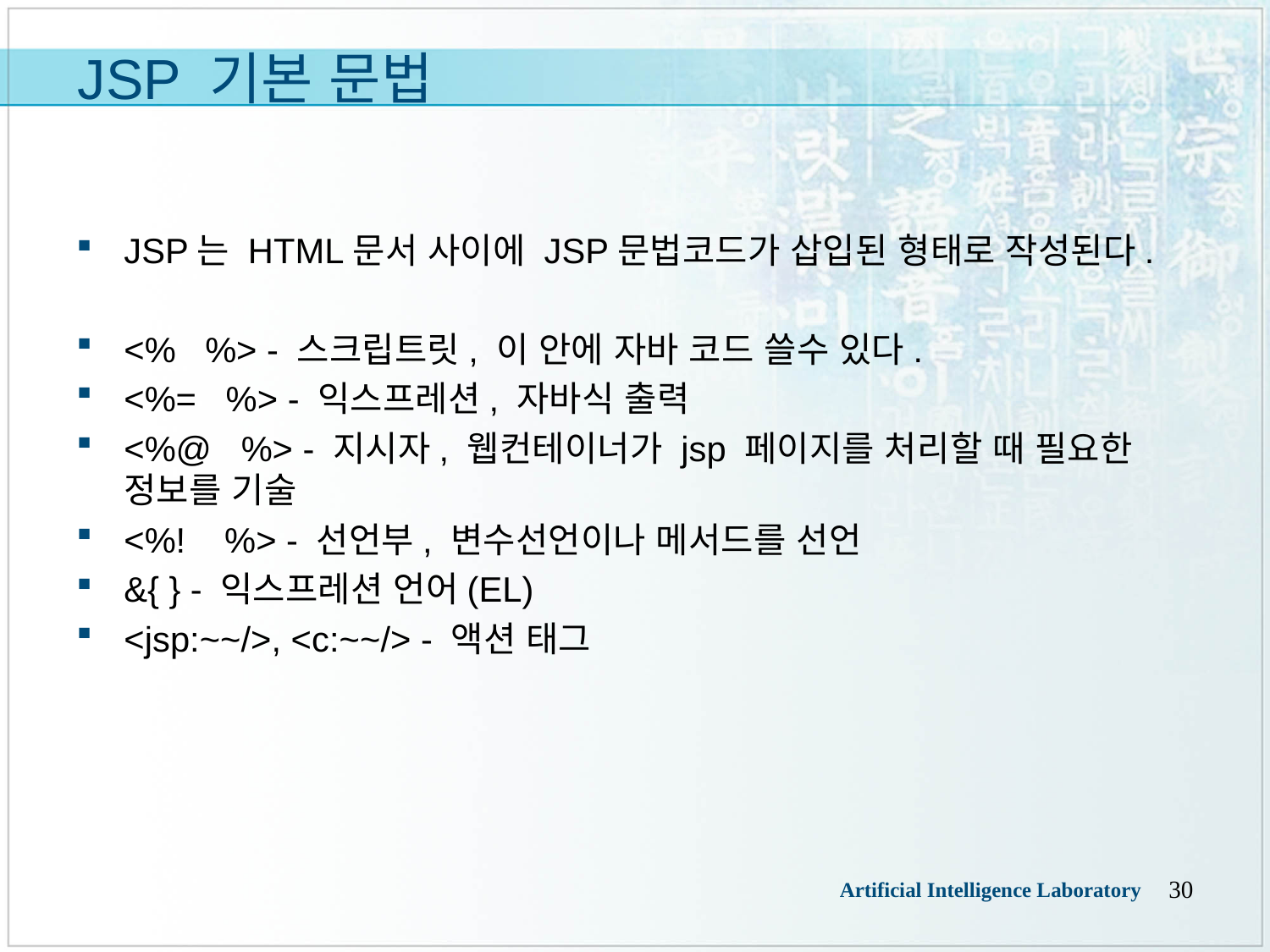

# JSP 기본 문법
JSP는 HTML문서 사이에 JSP문법코드가 삽입된 형태로 작성된다.

<%   %> - 스크립트릿, 이 안에 자바 코드 쓸수 있다.
<%=   %> - 익스프레션, 자바식 출력
<%@   %> - 지시자, 웹컨테이너가 jsp 페이지를 처리할 때 필요한 정보를 기술
<%!    %> - 선언부, 변수선언이나 메서드를 선언
&{ } - 익스프레션 언어(EL)
<jsp:~~/>, <c:~~/> - 액션 태그
30